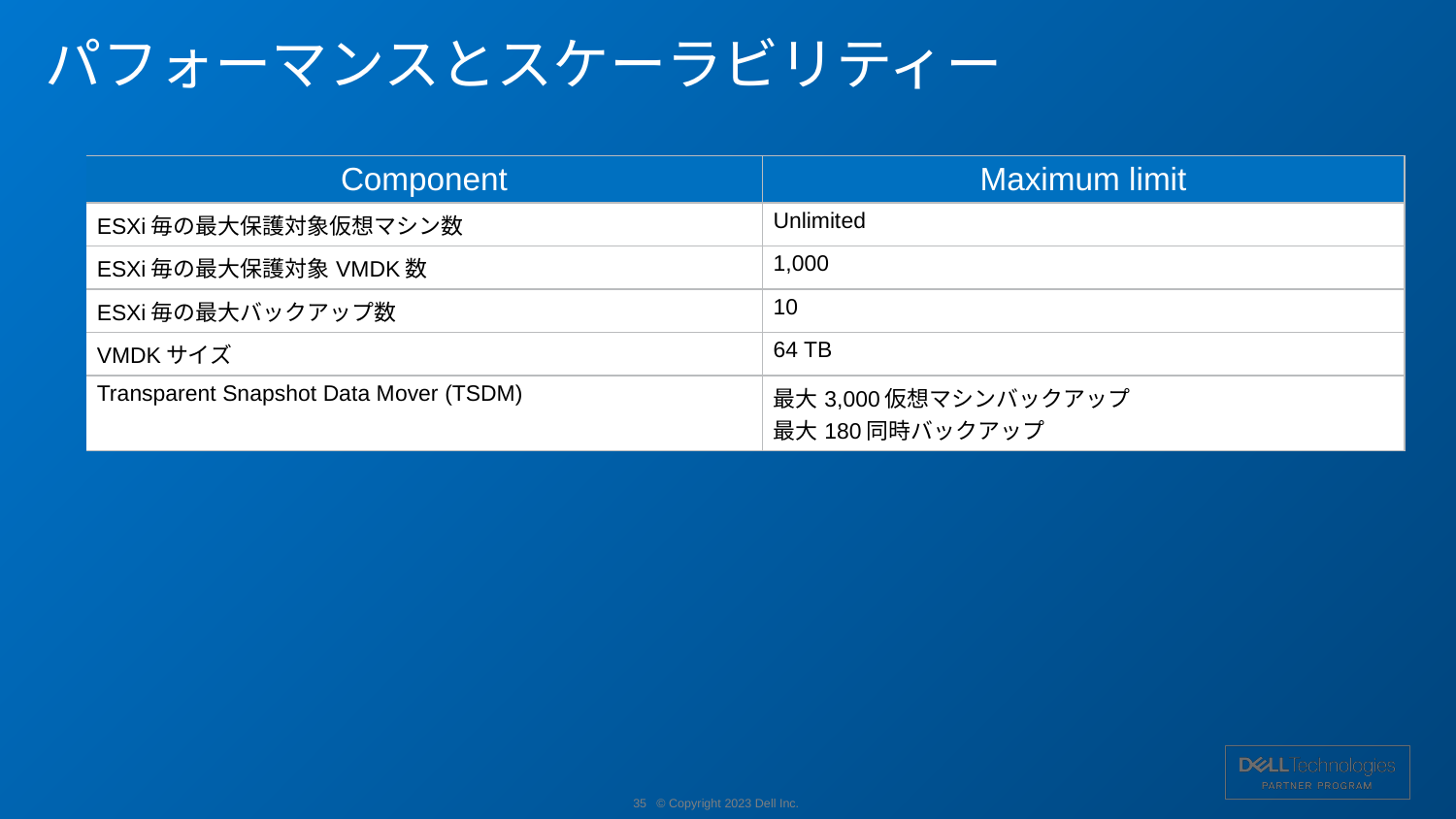

# パフォーマンスとスケーラビリティー
| Component | Maximum limit |
| --- | --- |
| ESXi毎の最大保護対象仮想マシン数 | Unlimited |
| ESXi毎の最大保護対象VMDK数 | 1,000 |
| ESXi毎の最大バックアップ数 | 10 |
| VMDKサイズ | 64 TB |
| Transparent Snapshot Data Mover (TSDM) | 最大3,000仮想マシンバックアップ 最大180同時バックアップ |